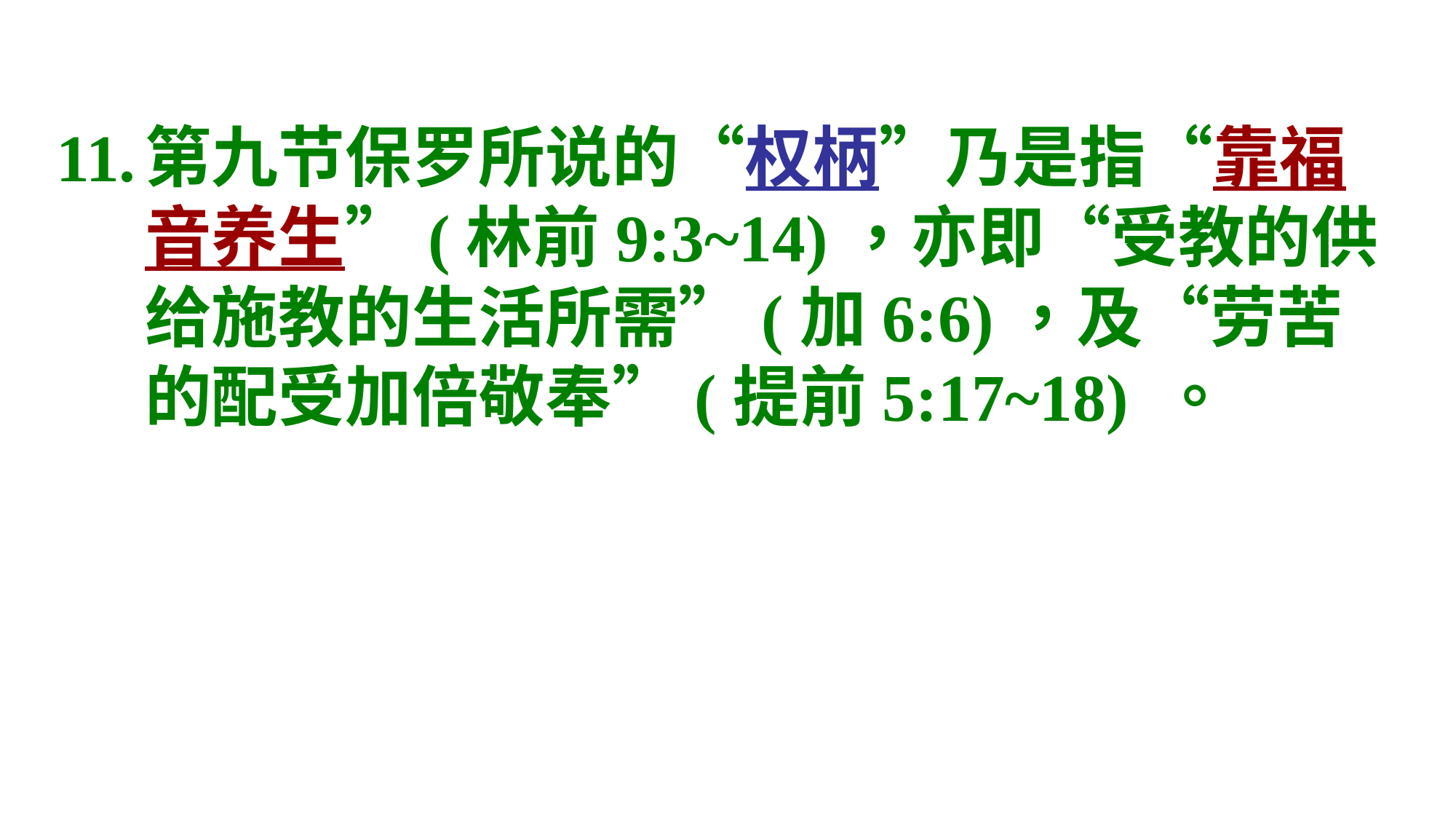

11.	第九节保罗所说的“权柄”乃是指“靠福音养生”(林前9:3~14)，亦即“受教的供给施教的生活所需”(加6:6)，及“劳苦的配受加倍敬奉”(提前5:17~18) 。